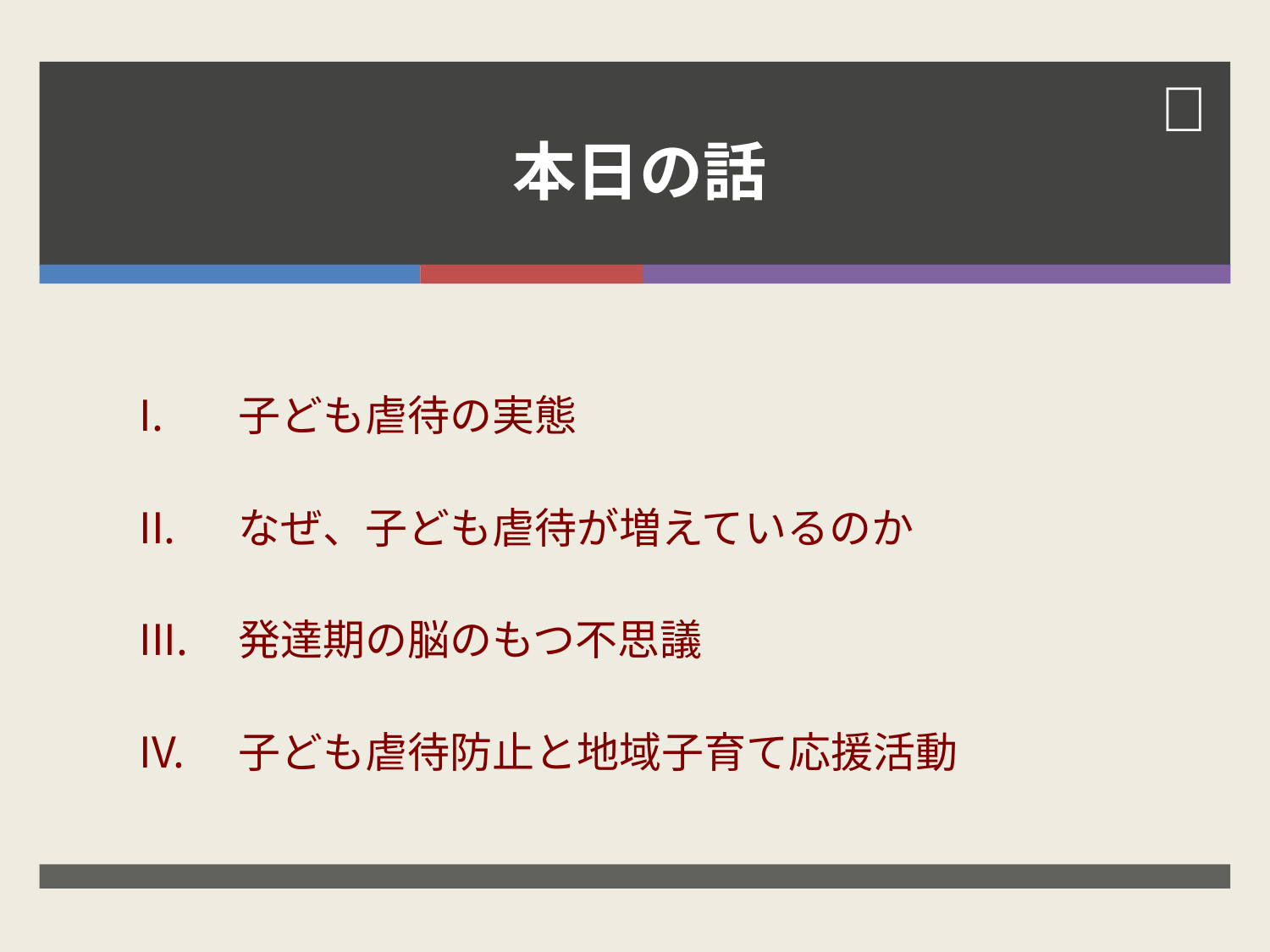

# 本日の話
子ども虐待の実態
なぜ、子ども虐待が増えているのか
発達期の脳のもつ不思議
子ども虐待防止と地域子育て応援活動